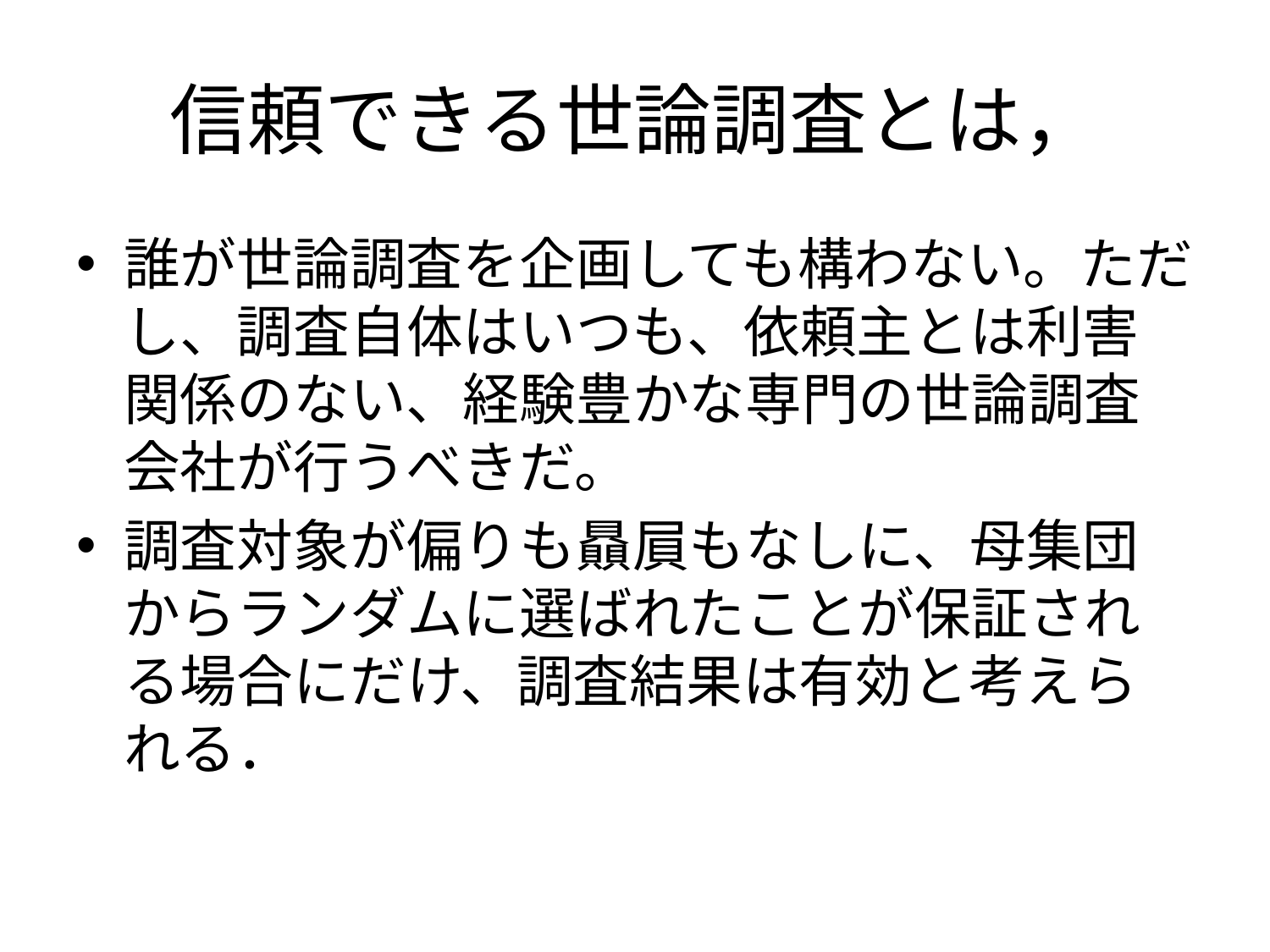

# 信頼できる世論調査とは，
誰が世論調査を企画しても構わない。ただし、調査自体はいつも、依頼主とは利害関係のない、経験豊かな専門の世論調査会社が行うべきだ。
調査対象が偏りも贔屓もなしに、母集団からランダムに選ばれたことが保証される場合にだけ、調査結果は有効と考えられる．